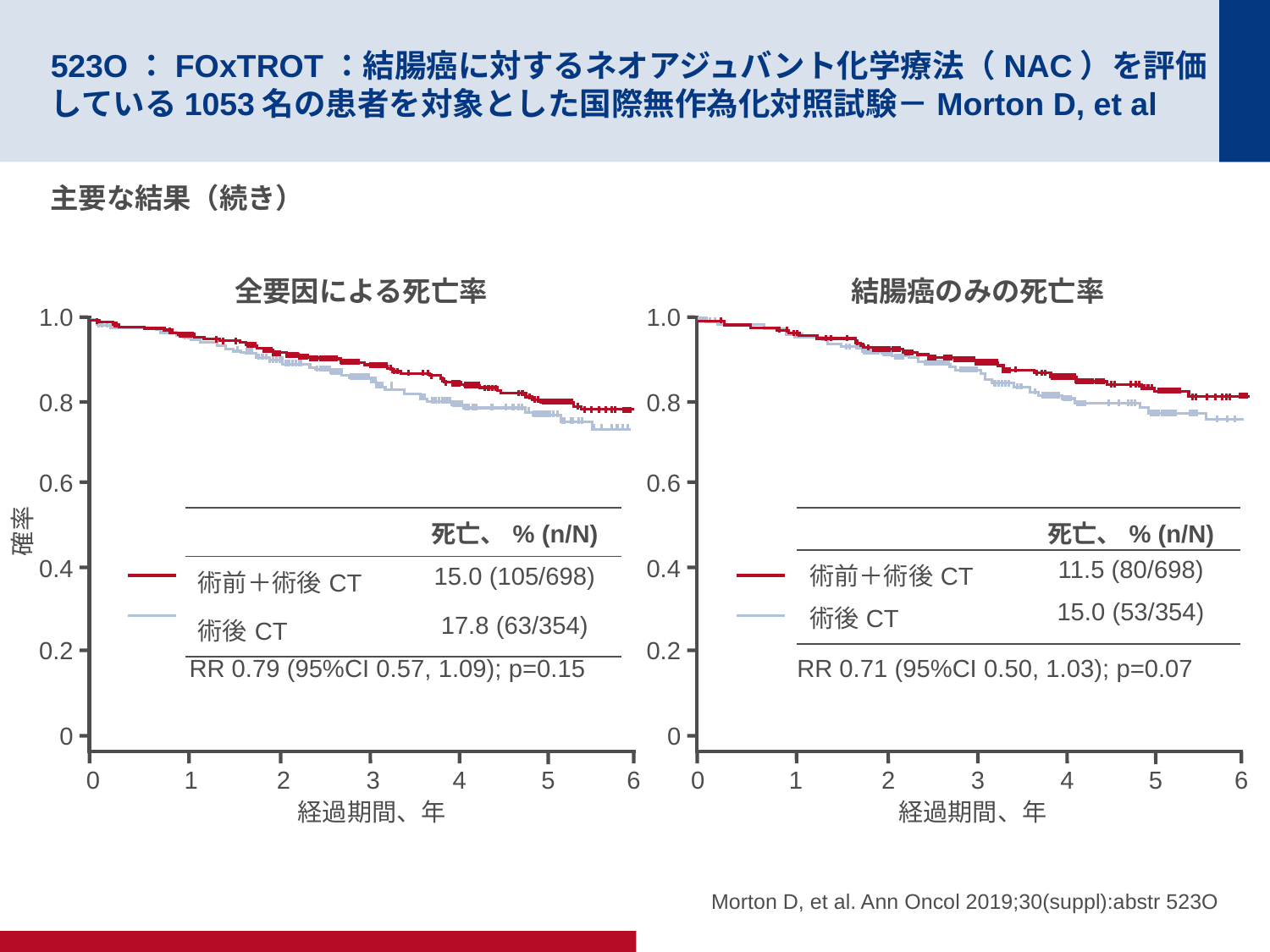

# 523O：FOxTROT：結腸癌に対するネオアジュバント化学療法（NAC）を評価している1053名の患者を対象とした国際無作為化対照試験－Morton D, et al
主要な結果（続き）
全要因による死亡率
結腸癌のみの死亡率
1.0

0.8

0.6

確率
0.4

0.2

0

0
4
5
6
1
2
3
RR 0.79 (95%CI 0.57, 1.09); p=0.15
1.0

0.8

0.6

0.4

0.2

0

0
4
5
6
1
2
3
RR 0.71 (95%CI 0.50, 1.03); p=0.07

|  | 死亡、% (n/N) |
| --- | --- |
| 術前＋術後CT | 15.0 (105/698) |
| 術後CT | 17.8 (63/354) |
|  | 死亡、% (n/N) |
| --- | --- |
| 術前＋術後CT | 11.5 (80/698) |
| 術後CT | 15.0 (53/354) |
経過期間、年
経過期間、年
Morton D, et al. Ann Oncol 2019;30(suppl):abstr 523O